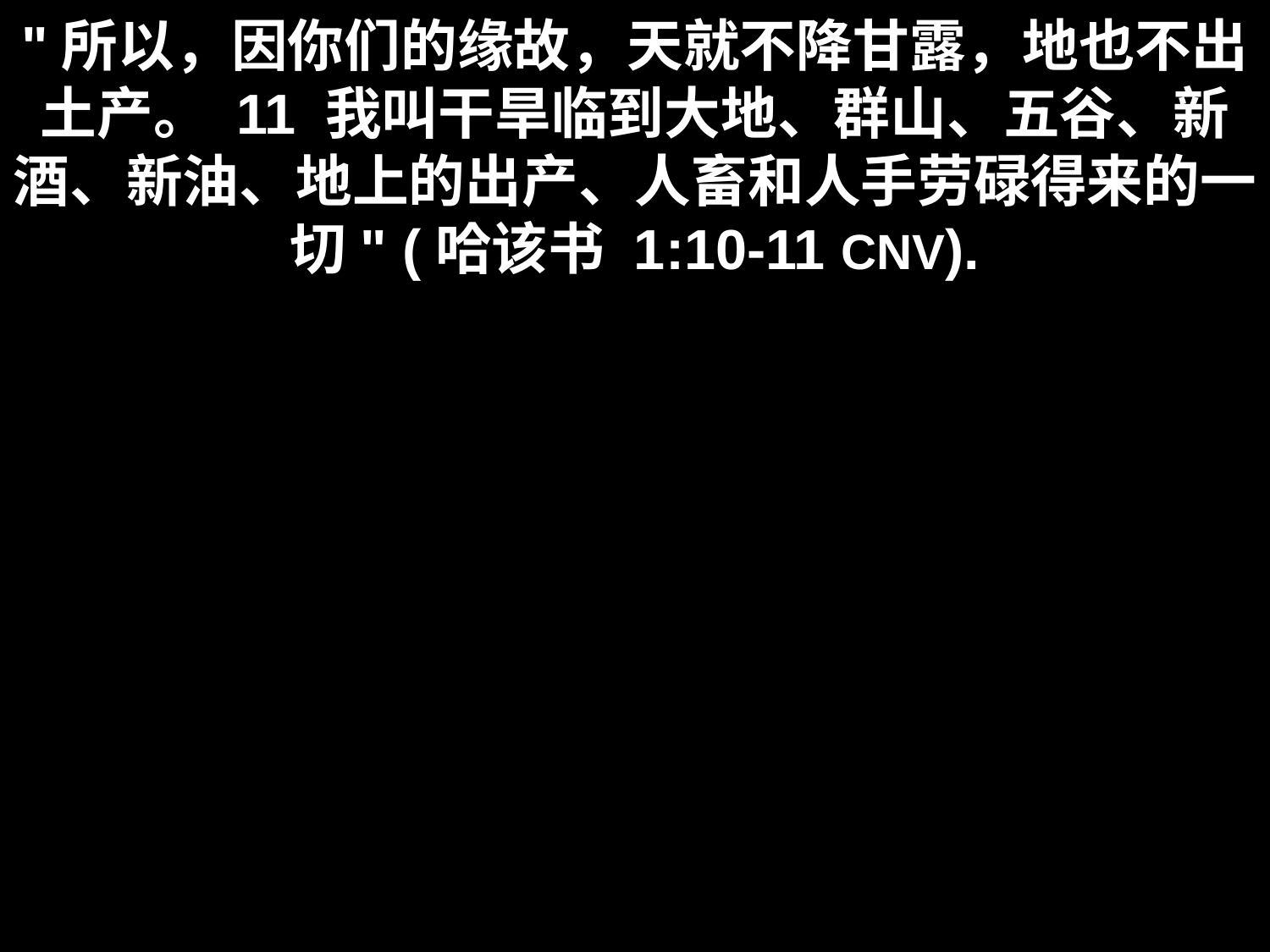

# "所以，因你们的缘故，天就不降甘露，地也不出土产。 11 我叫干旱临到大地、群山、五谷、新酒、新油、地上的出产、人畜和人手劳碌得来的一切" (哈该书 1:10-11 CNV).